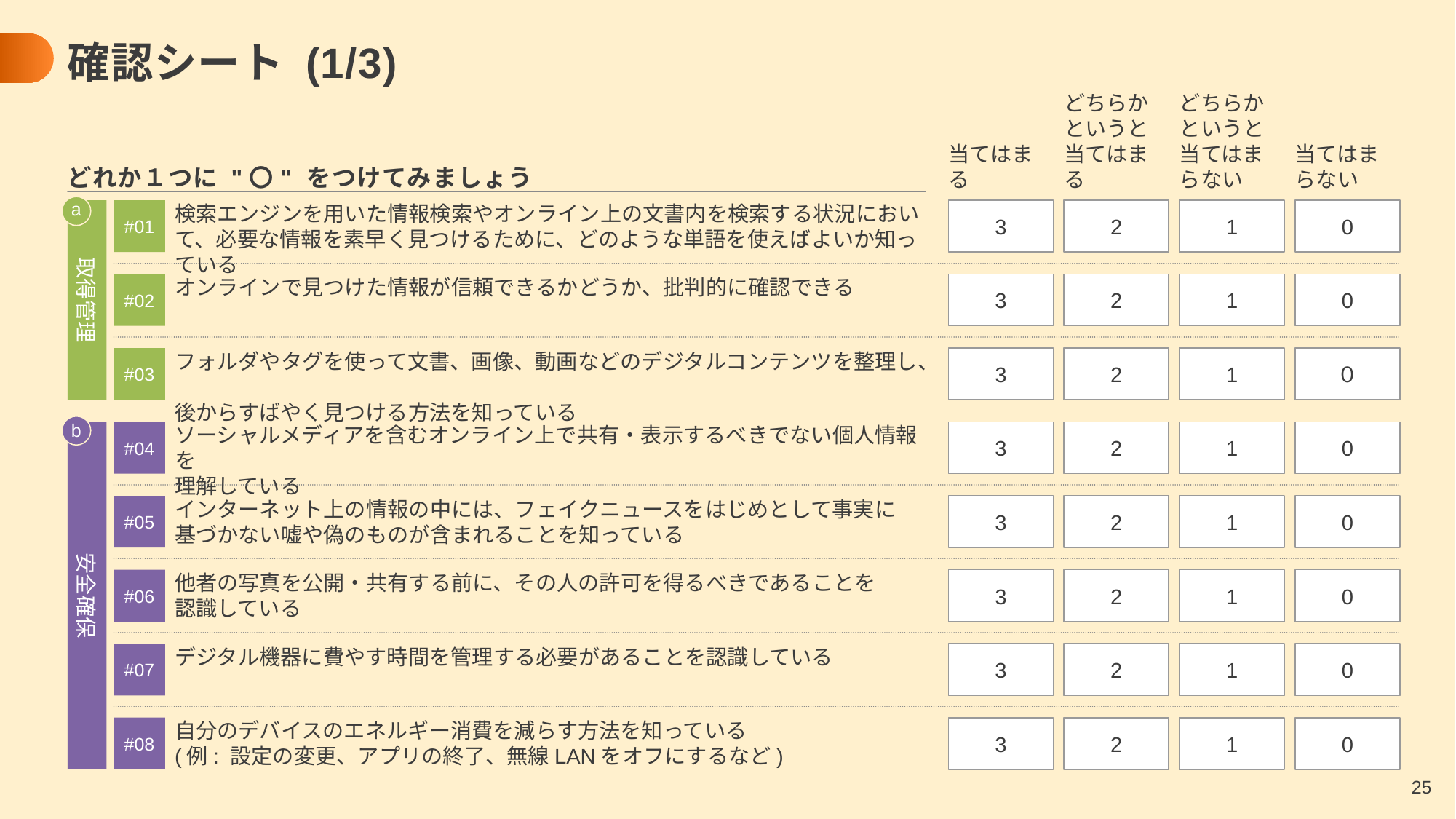

# 確認シート (1/3)
当てはまる
どちらかというと
当てはまる
どちらかというと
当てはまらない
当てはまらない
どれか１つに "〇" をつけてみましょう
a
取得管理
#01
検索エンジンを用いた情報検索やオンライン上の文書内を検索する状況において、必要な情報を素早く見つけるために、どのような単語を使えばよいか知っている
3
2
1
0
#02
オンラインで見つけた情報が信頼できるかどうか、批判的に確認できる
3
2
1
0
#03
フォルダやタグを使って文書、画像、動画などのデジタルコンテンツを整理し、
後からすばやく見つける方法を知っている
3
2
1
０
b
安全確保
#04
ソーシャルメディアを含むオンライン上で共有・表示するべきでない個人情報を
理解している
3
2
1
0
#05
インターネット上の情報の中には、フェイクニュースをはじめとして事実に
基づかない嘘や偽のものが含まれることを知っている
3
2
1
0
#06
他者の写真を公開・共有する前に、その人の許可を得るべきであることを
認識している
3
2
1
0
#07
デジタル機器に費やす時間を管理する必要があることを認識している
3
2
1
0
#08
自分のデバイスのエネルギー消費を減らす方法を知っている
(例: 設定の変更、アプリの終了、無線LANをオフにするなど)
3
2
1
0